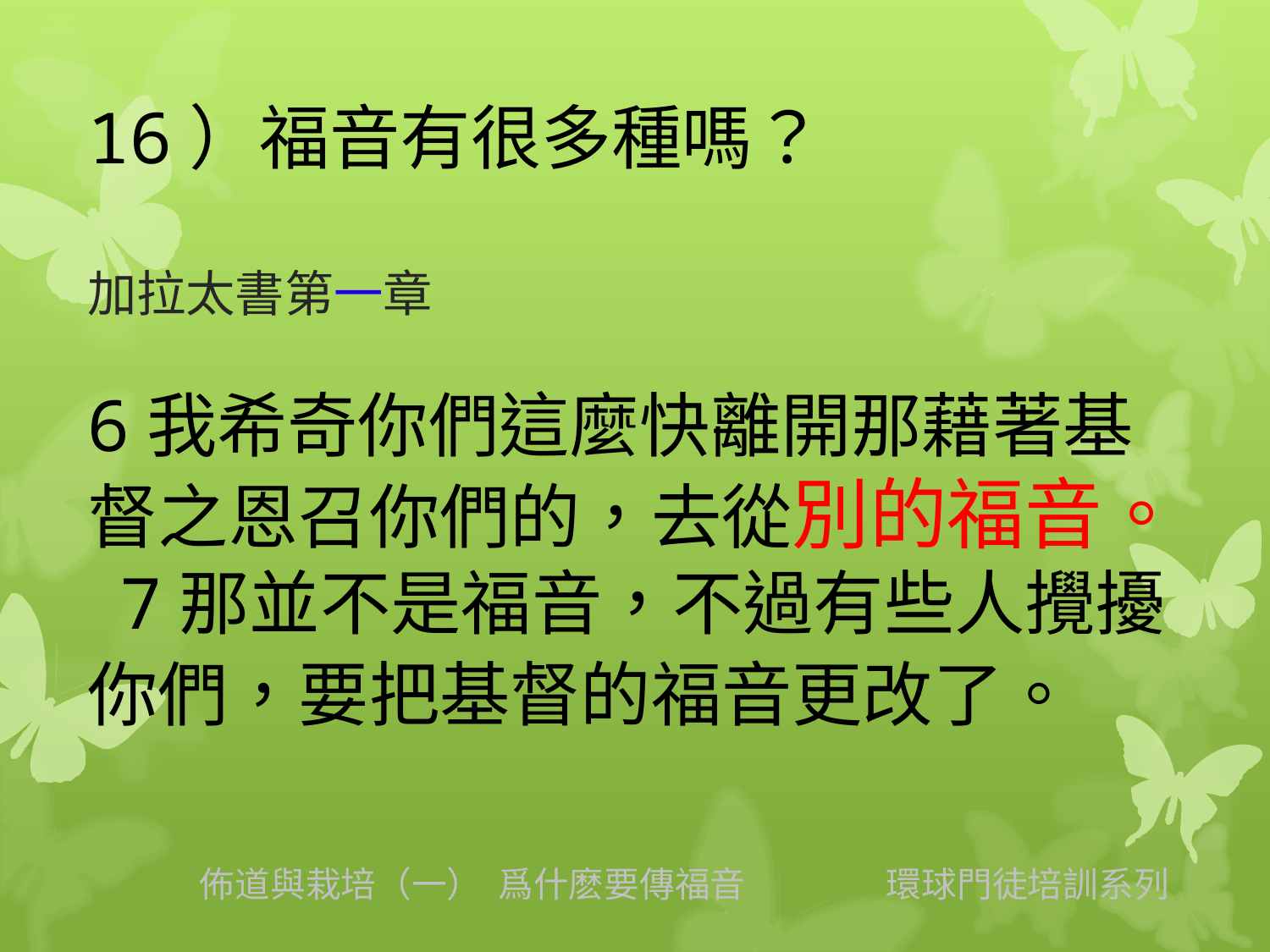

16）福音有很多種嗎？

加拉太書第一章

6我希奇你們這麼快離開那藉著基督之恩召你們的，去從別的福音。 7那並不是福音，不過有些人攪擾你們，要把基督的福音更改了。